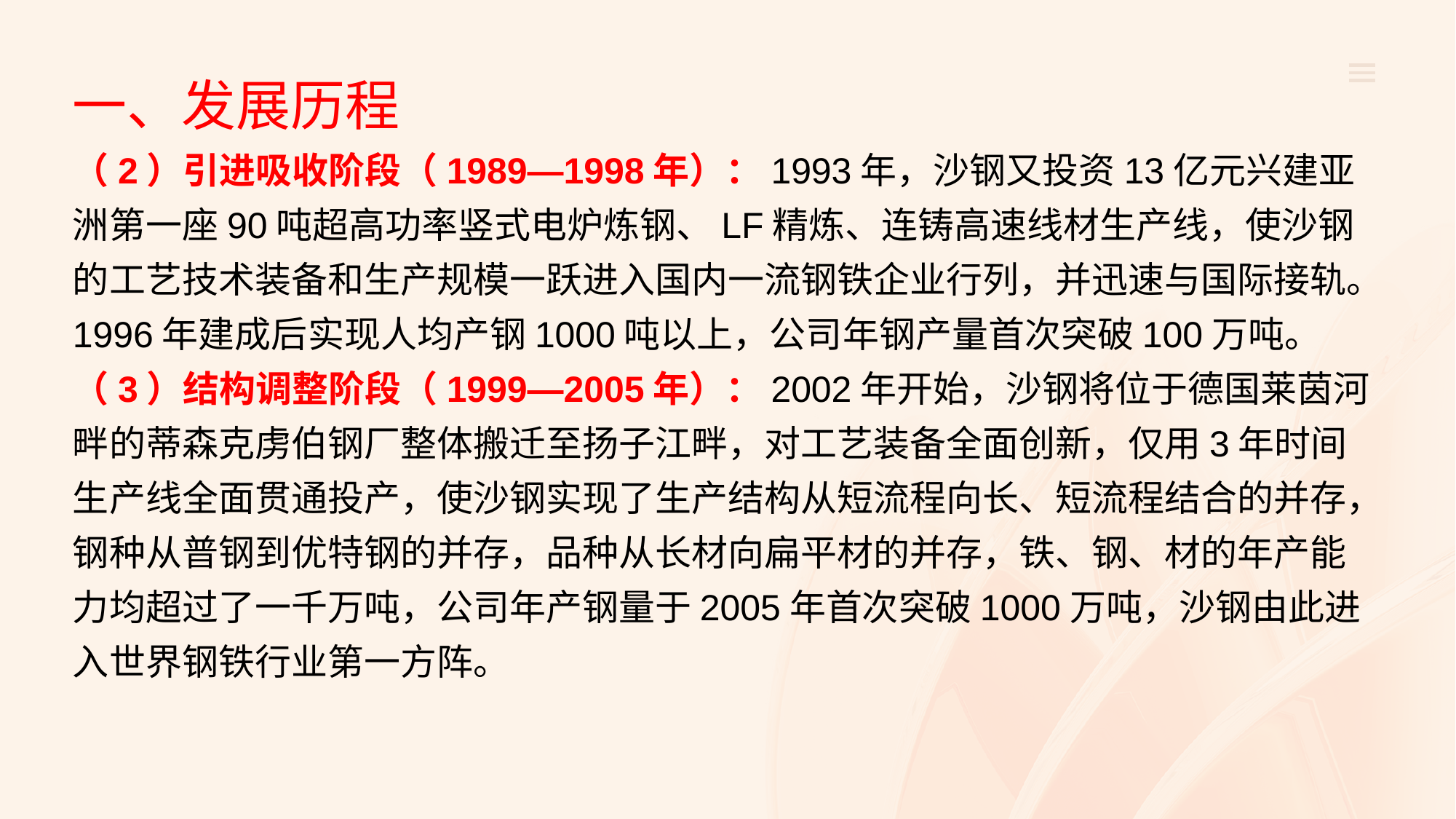

一、发展历程
（2）引进吸收阶段（1989—1998年）：1993年，沙钢又投资13亿元兴建亚洲第一座90吨超高功率竖式电炉炼钢、LF精炼、连铸高速线材生产线，使沙钢的工艺技术装备和生产规模一跃进入国内一流钢铁企业行列，并迅速与国际接轨。1996年建成后实现人均产钢1000吨以上，公司年钢产量首次突破100万吨。
（3）结构调整阶段（1999—2005年）：2002年开始，沙钢将位于德国莱茵河畔的蒂森克虏伯钢厂整体搬迁至扬子江畔，对工艺装备全面创新，仅用3年时间生产线全面贯通投产，使沙钢实现了生产结构从短流程向长、短流程结合的并存，钢种从普钢到优特钢的并存，品种从长材向扁平材的并存，铁、钢、材的年产能力均超过了一千万吨，公司年产钢量于2005年首次突破1000万吨，沙钢由此进入世界钢铁行业第一方阵。